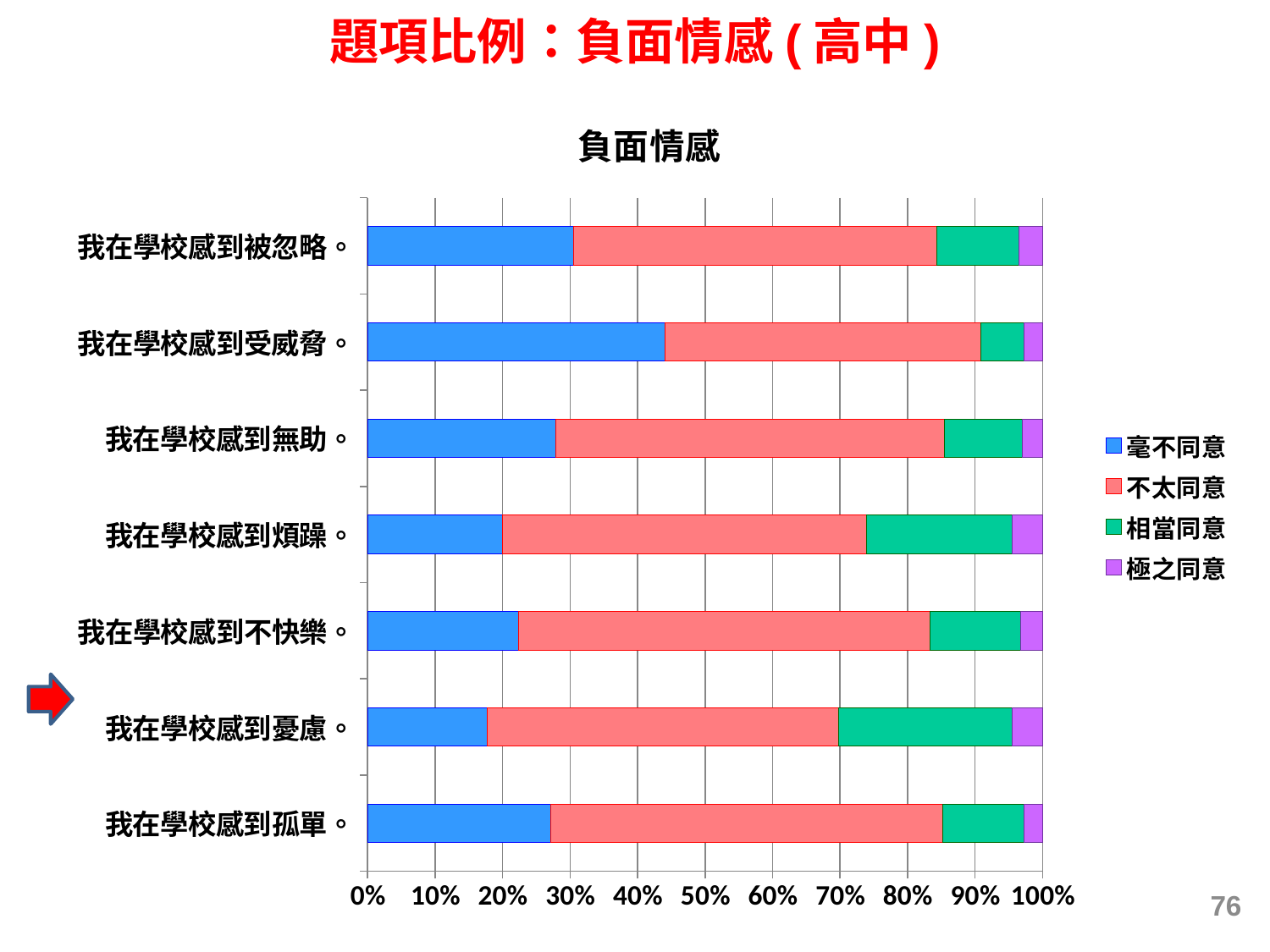

題項比例：負面情感(高中)

### Chart: 負面情感

| Category | 毫不同意 | 不太同意 | 相當同意 | 極之同意 |
|---|---|---|---|---|
| 我在學校感到孤單。 | 0.27162705845943325 | 0.5807991139054953 | 0.12011141335331389 | 0.027462414281758506 |
| 我在學校感到憂慮。 | 0.17768830787787937 | 0.5202692790428526 | 0.25726580710362035 | 0.044776605975647706 |
| 我在學校感到不快樂。 | 0.22392583057696436 | 0.6100402457106545 | 0.13390253042869021 | 0.03213139328369162 |
| 我在學校感到煩躁。 | 0.19959568952868484 | 0.5399827189879178 | 0.21509969187629485 | 0.04532189960710152 |
| 我在學校感到無助。 | 0.2786861194881408 | 0.5766240117368995 | 0.11498899665824414 | 0.029700872116717004 |
| 我在學校感到受威脅。 | 0.44117359253702126 | 0.4674310131124013 | 0.06406158262117556 | 0.027333811729401882 |
| 我在學校感到被忽略。 | 0.3046533620296101 | 0.5393106371877645 | 0.1213232896367313 | 0.03471271114589448 |
76